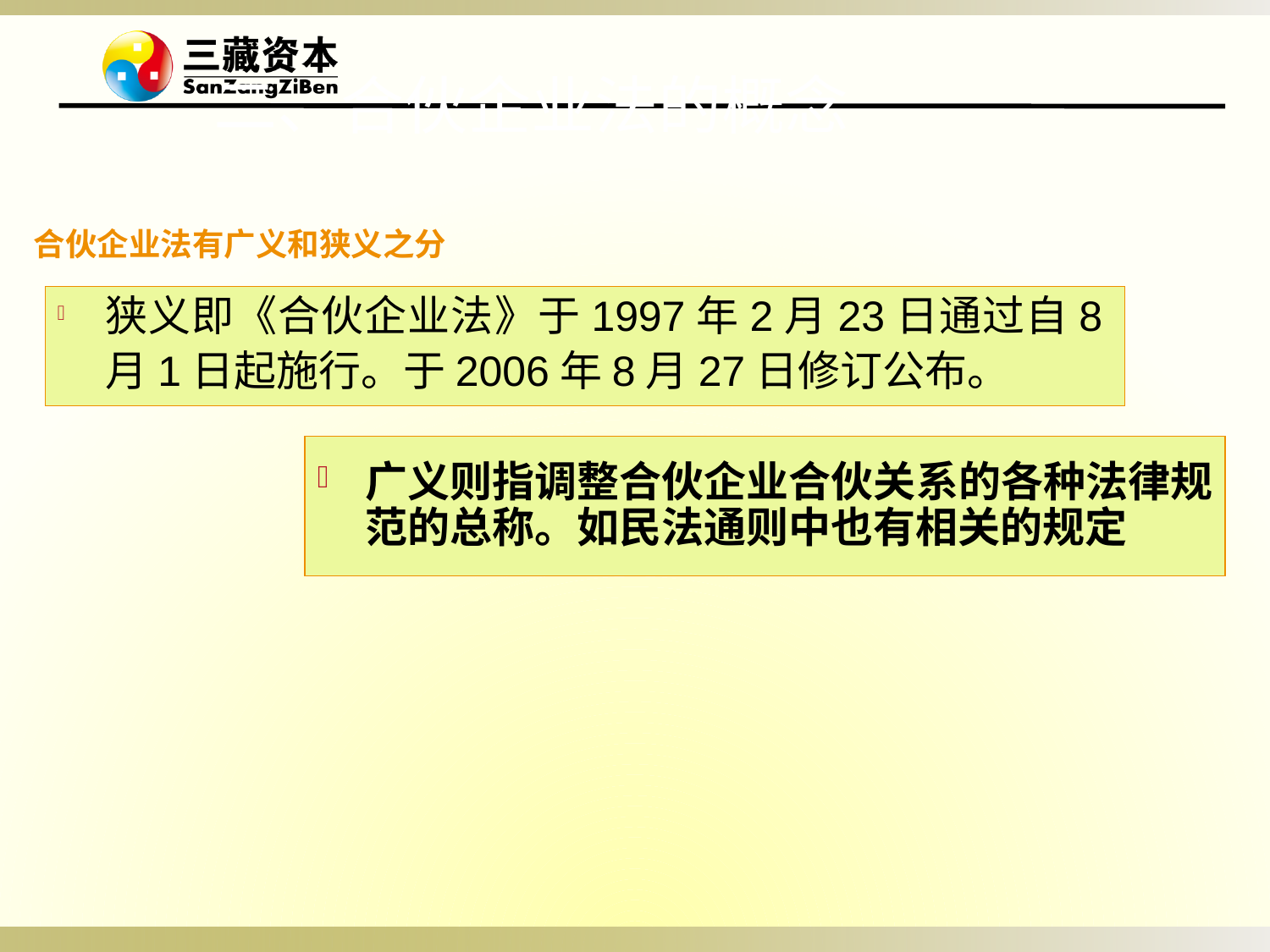

二、合伙企业法的概念
合伙企业法有广义和狭义之分
狭义即《合伙企业法》于1997年2月23日通过自8月1日起施行。于2006年8月27日修订公布。
广义则指调整合伙企业合伙关系的各种法律规范的总称。如民法通则中也有相关的规定